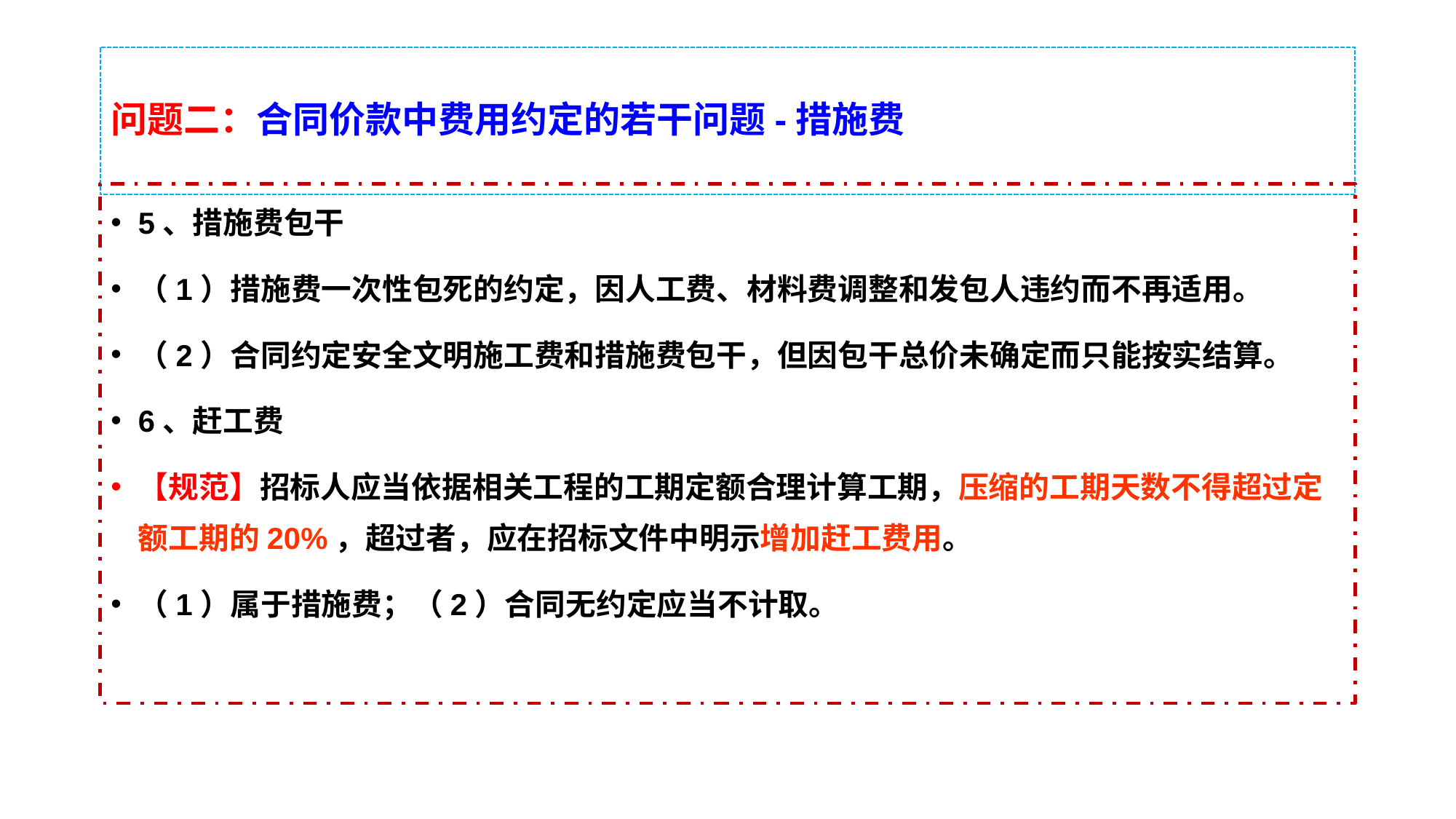

# 问题二：合同价款中费用约定的若干问题-措施费
5、措施费包干
（1）措施费一次性包死的约定，因人工费、材料费调整和发包人违约而不再适用。
（2）合同约定安全文明施工费和措施费包干，但因包干总价未确定而只能按实结算。
6、赶工费
【规范】招标人应当依据相关工程的工期定额合理计算工期，压缩的工期天数不得超过定额工期的20%，超过者，应在招标文件中明示增加赶工费用。
（1）属于措施费；（2）合同无约定应当不计取。